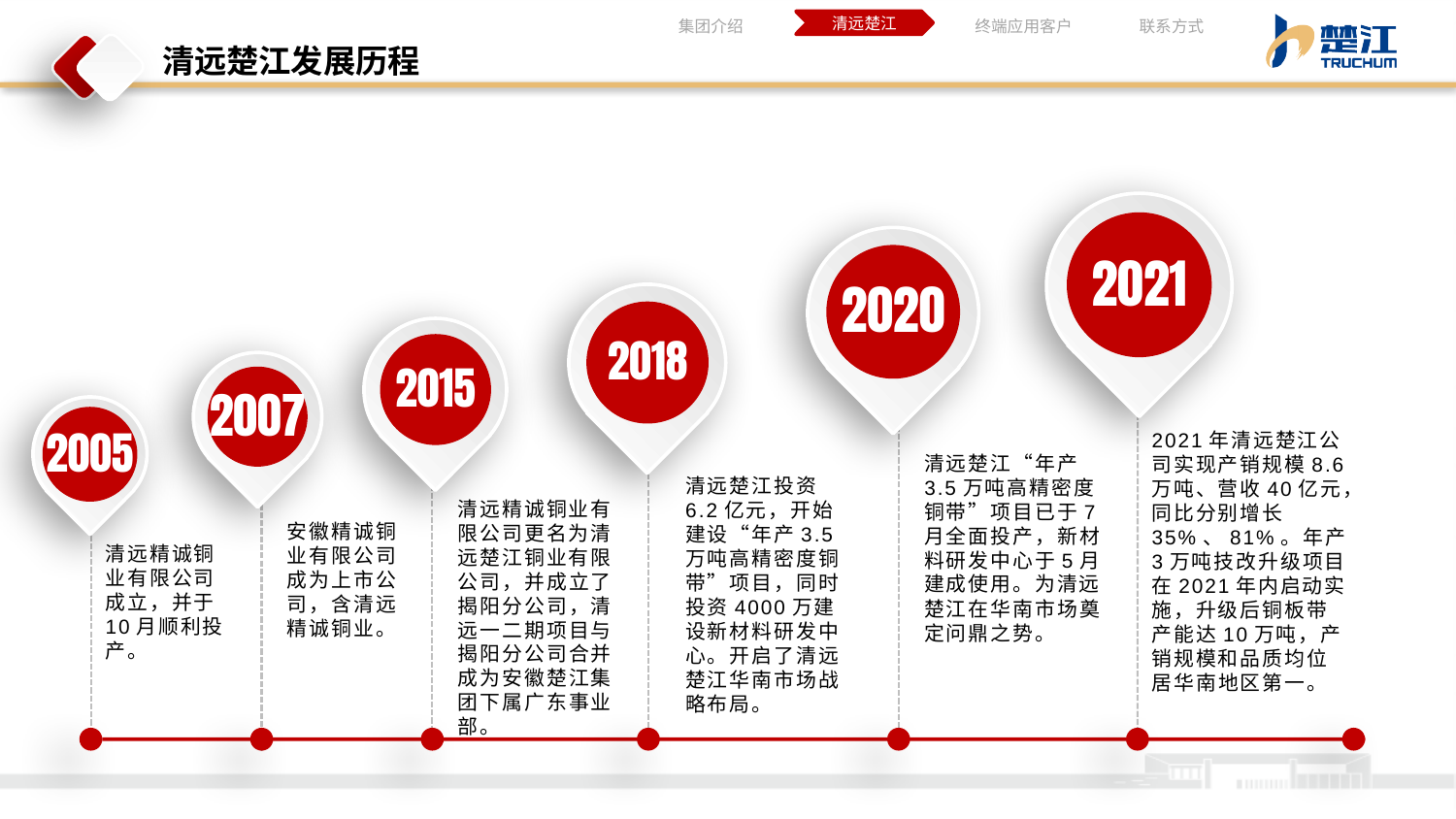

集团介绍
终端应用客户
联系方式
清远楚江
清远楚江发展历程

2021

2020

2018

2015

2007

2005
2021年清远楚江公司实现产销规模8.6万吨、营收40亿元，同比分别增长35%、81%。年产3万吨技改升级项目在2021年内启动实施，升级后铜板带产能达10万吨，产销规模和品质均位居华南地区第一。
清远楚江“年产3.5万吨高精密度铜带”项目已于7月全面投产，新材料研发中心于5月建成使用。为清远楚江在华南市场奠定问鼎之势。
清远楚江投资6.2亿元，开始建设“年产3.5万吨高精密度铜带”项目，同时投资4000万建设新材料研发中心。开启了清远楚江华南市场战略布局。

清远精诚铜业有限公司更名为清远楚江铜业有限公司，并成立了揭阳分公司，清远一二期项目与揭阳分公司合并成为安徽楚江集团下属广东事业部。
安徽精诚铜业有限公司成为上市公司，含清远精诚铜业。
清远精诚铜业有限公司成立，并于10月顺利投产。